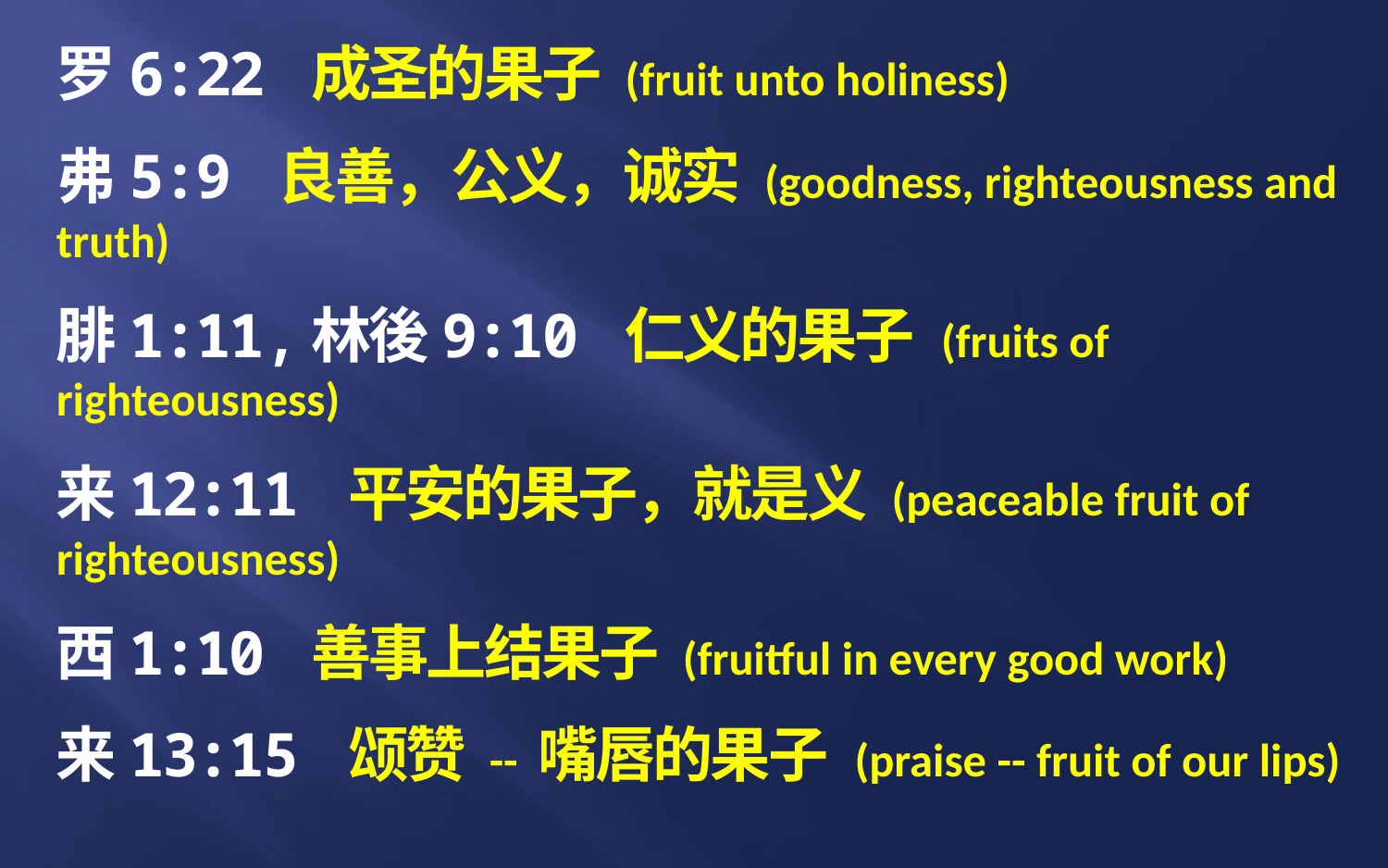

罗6:22 成圣的果子 (fruit unto holiness)
弗5:9 良善，公义，诚实 (goodness, righteousness and truth)
腓1:11,林後9:10 仁义的果子 (fruits of righteousness)
来12:11 平安的果子，就是义 (peaceable fruit of righteousness)
西1:10 善事上结果子 (fruitful in every good work)
来13:15 颂赞 -- 嘴唇的果子 (praise -- fruit of our lips)